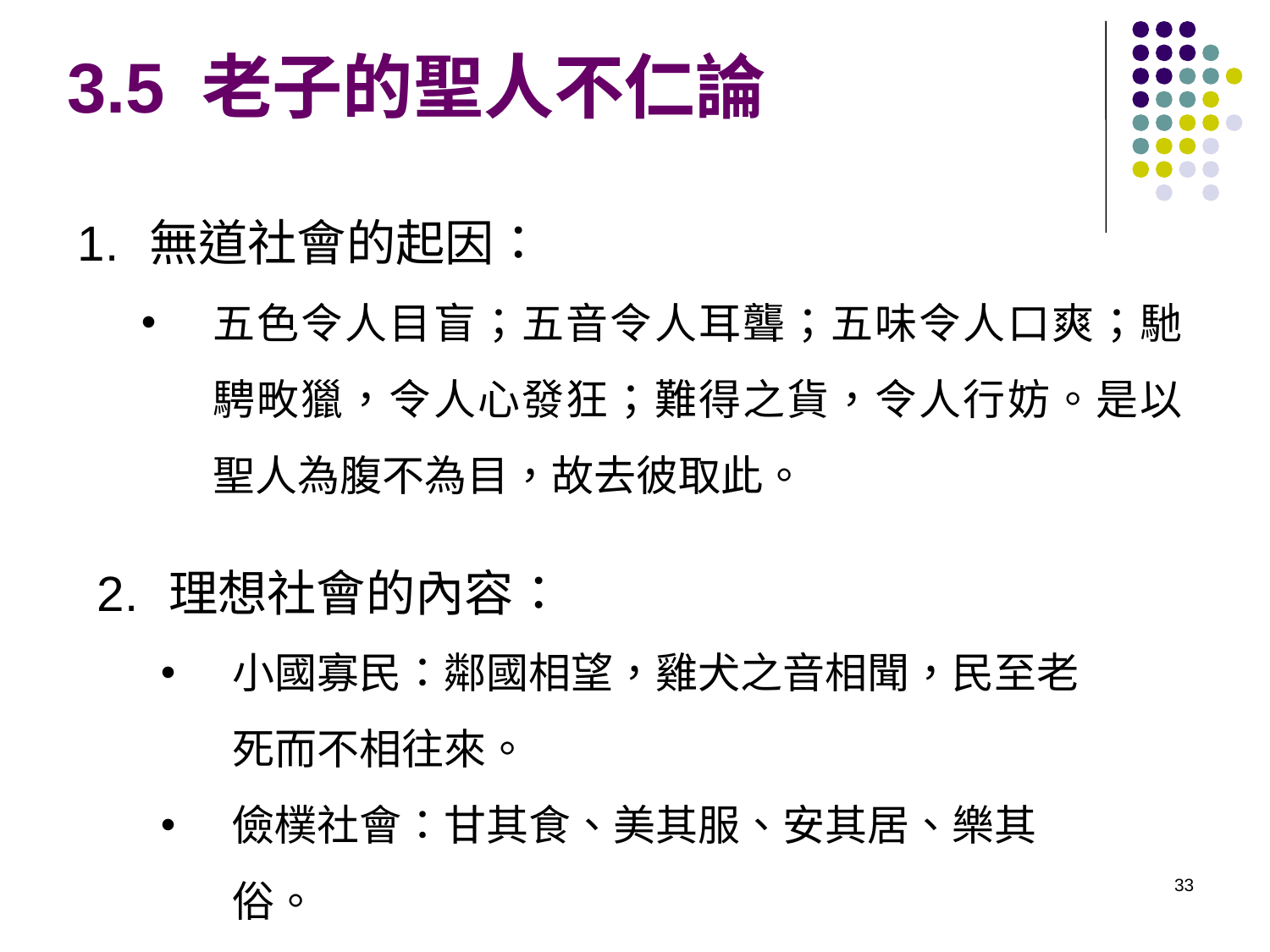

3.5 老子的聖人不仁論

無道社會的起因：
五色令人目盲；五音令人耳聾；五味令人口爽；馳騁畋獵，令人心發狂；難得之貨，令人行妨。是以聖人為腹不為目，故去彼取此。
理想社會的內容：
小國寡民：鄰國相望，雞犬之音相聞，民至老死而不相往來。
儉樸社會：甘其食、美其服、安其居、樂其俗。
33